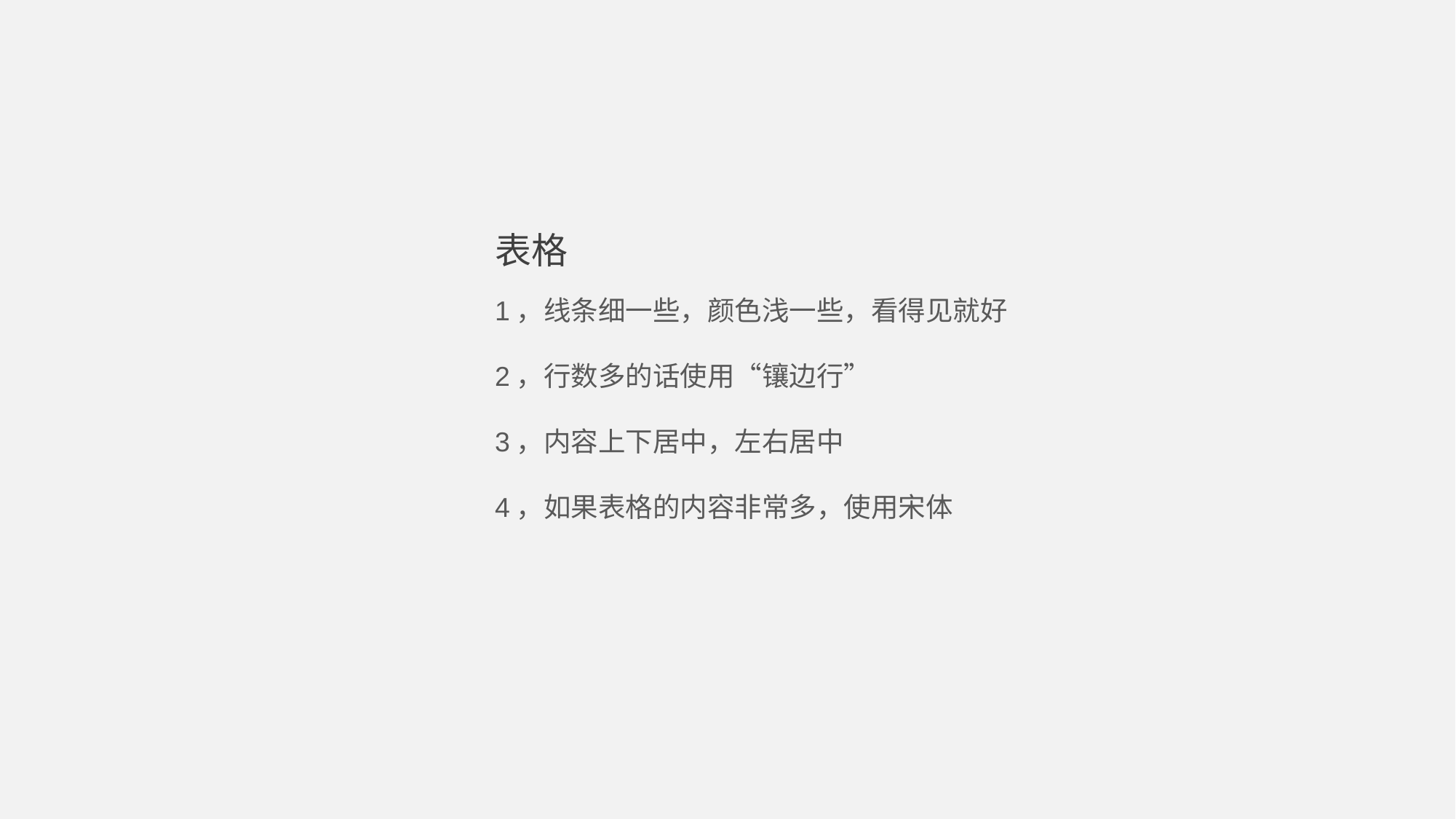

表格
1，线条细一些，颜色浅一些，看得见就好

2，行数多的话使用“镶边行”

3，内容上下居中，左右居中

4，如果表格的内容非常多，使用宋体